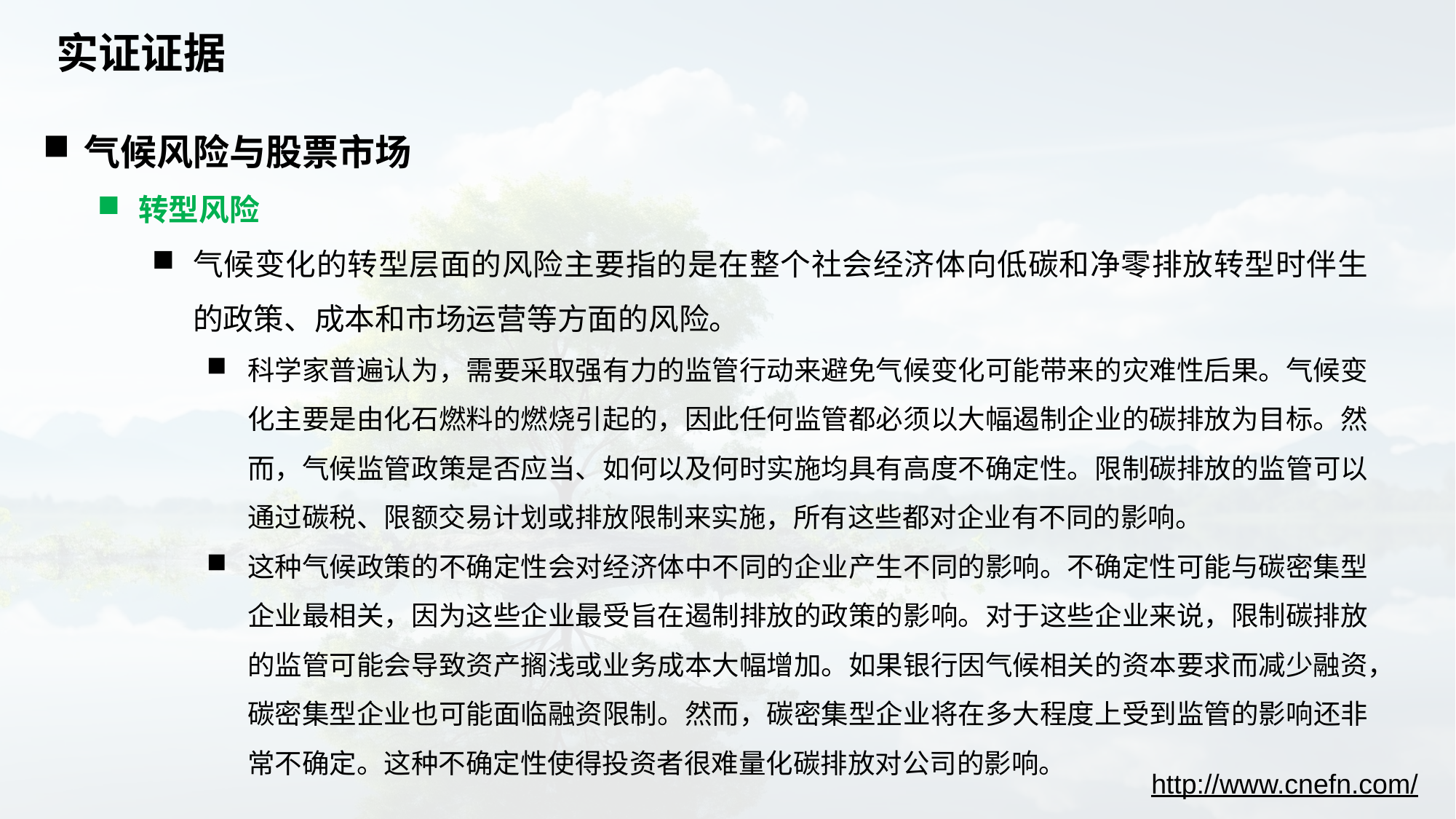

# 实证证据
气候风险与股票市场
转型风险
气候变化的转型层面的风险主要指的是在整个社会经济体向低碳和净零排放转型时伴生的政策、成本和市场运营等方面的风险。
科学家普遍认为，需要采取强有力的监管行动来避免气候变化可能带来的灾难性后果。气候变化主要是由化石燃料的燃烧引起的，因此任何监管都必须以大幅遏制企业的碳排放为目标。然而，气候监管政策是否应当、如何以及何时实施均具有高度不确定性。限制碳排放的监管可以通过碳税、限额交易计划或排放限制来实施，所有这些都对企业有不同的影响。
这种气候政策的不确定性会对经济体中不同的企业产生不同的影响。不确定性可能与碳密集型企业最相关，因为这些企业最受旨在遏制排放的政策的影响。对于这些企业来说，限制碳排放的监管可能会导致资产搁浅或业务成本大幅增加。如果银行因气候相关的资本要求而减少融资，碳密集型企业也可能面临融资限制。然而，碳密集型企业将在多大程度上受到监管的影响还非常不确定。这种不确定性使得投资者很难量化碳排放对公司的影响。